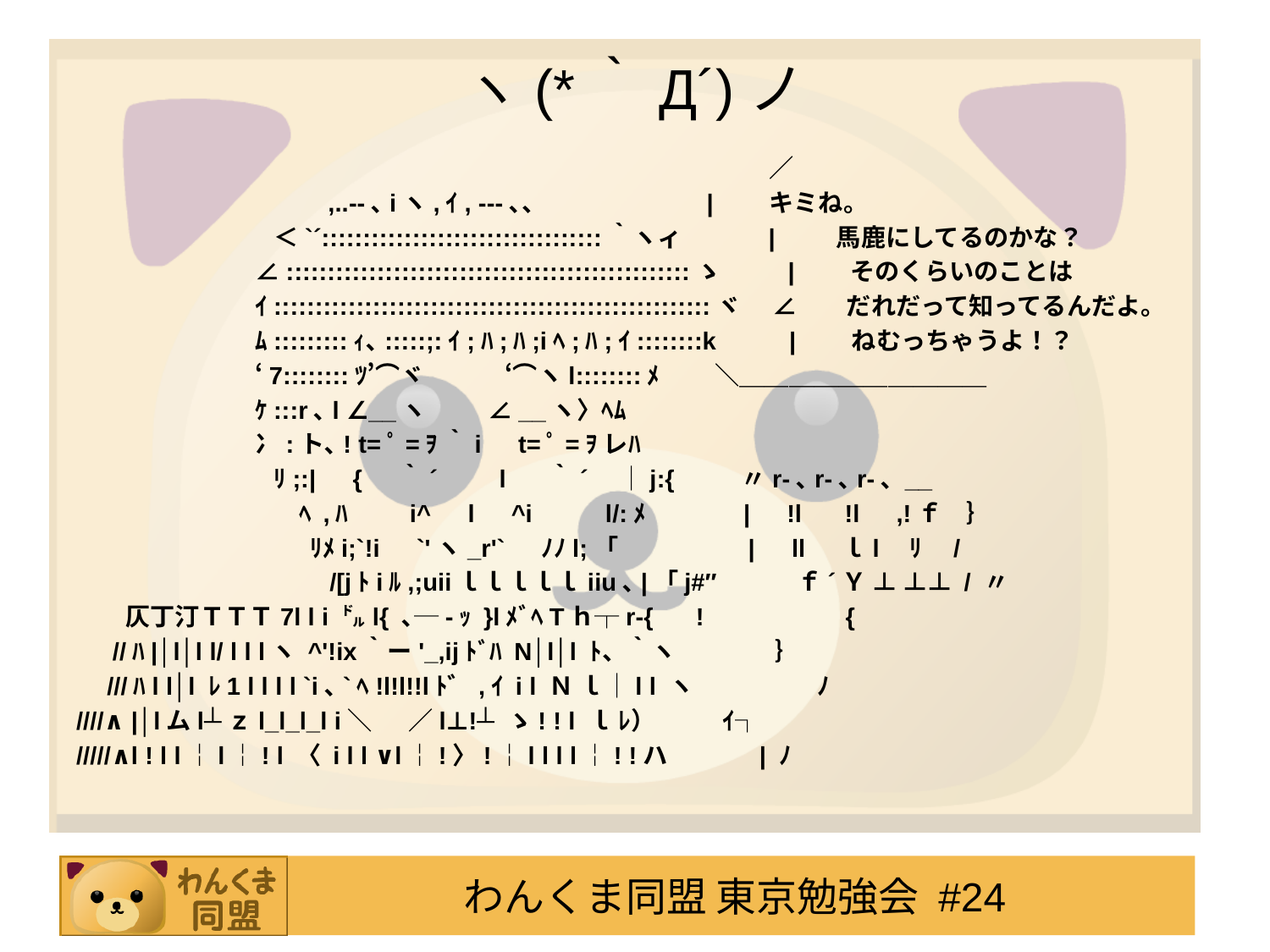

# ヽ(*｀Д´)ノ
　　　　　　　　　　　　　　　　　　　　　　　　　　　　／
　　　　　　 　 　 　 ,..--､iヽ,ｲ, ---､、　　　　　　 |　　キミね。
　　　　　　　　＜`´::::::::::::::::::::::::::::::::::｀ヽィ　　 　|　　 馬鹿にしてるのかな？
　　　　　　　 ∠:::::::::::::::::::::::::::::::::::::::::::::::::ゝ 　 　|　　そのくらいのことは
　　　　　　　 ｲ:::::::::::::::::::::::::::::::::::::::::::::::::::::ヾ 　∠　　だれだって知ってるんだよ。
　　　　　　 　ﾑ:::::::::ｨ､:::::;:ｲ;ﾊ;ﾊ;iﾍ;ﾊ;ｲ::::::::k　 　 |　　ねむっちゃうよ！？
　　　　　　　 ‘7::::::::ﾂ’⌒ヾ　　　 ‘⌒ヽl::::::::ﾒ　　 ＼＿＿＿＿＿＿＿＿＿＿
　　　　　　　 ｹ:::r､l ∠__ヽ　 　 ∠__ヽ〉ﾍﾑ
　　　　　　　 冫:ト､! t=ﾟ=ｦ ｀i　t=ﾟ=ｦ レﾊ
　　　　　　　　ﾘ;:|　{　 ｀´　　l 　 ｀´　│j:{　 　 〃r‐､r‐､r-､ __
　　　　　　　　　ﾍ ,ﾊ　　 i^　l　^i　 　 l/:ﾒ 　 　　 |　!l　 !l　,!ｆ　｝
　　　　　　　　 　 ﾘﾒi;`!i　`'ヽ_r'`　 ﾉﾉl;「　　　　　|　ll　 ｌl　ﾘ　/
　　　　　　　　　　/[jﾄiﾙ,;uiiｌｌｌｌｌiiu､|「j#″　　　ｆ´Ｙ ⊥ ⊥⊥ / 〃
　　仄丁汀ＴＴＴ7l l i ㌦l{ ､─-ｯ }lﾒﾞﾍTｈ┬r-{　 !　　　　　 {
　 //ﾊ|│l│l l/ l l lヽ ^'!ix｀ー'_,ijﾄﾞﾊ N│l│l ﾄ、｀ヽ　　　　｝
　///ﾊl l│l ﾚ1 l l l l `i､`ﾍ!l!l!!lﾄ゛,ｲ i l Ｎ ｌ│l l ヽ　　　　　ﾉ
////∧ |│lムl┴ｚl_l_l_l i＼ 　 ／l⊥!┴ ゝ! ! l ｌ ﾚ） 　 　 ｲ┐
/////∧l ! l l￤l￤! l 〈 i l l ∨l￤!〉!￤l l l l￤! !ハ　 　 　| ﾉ